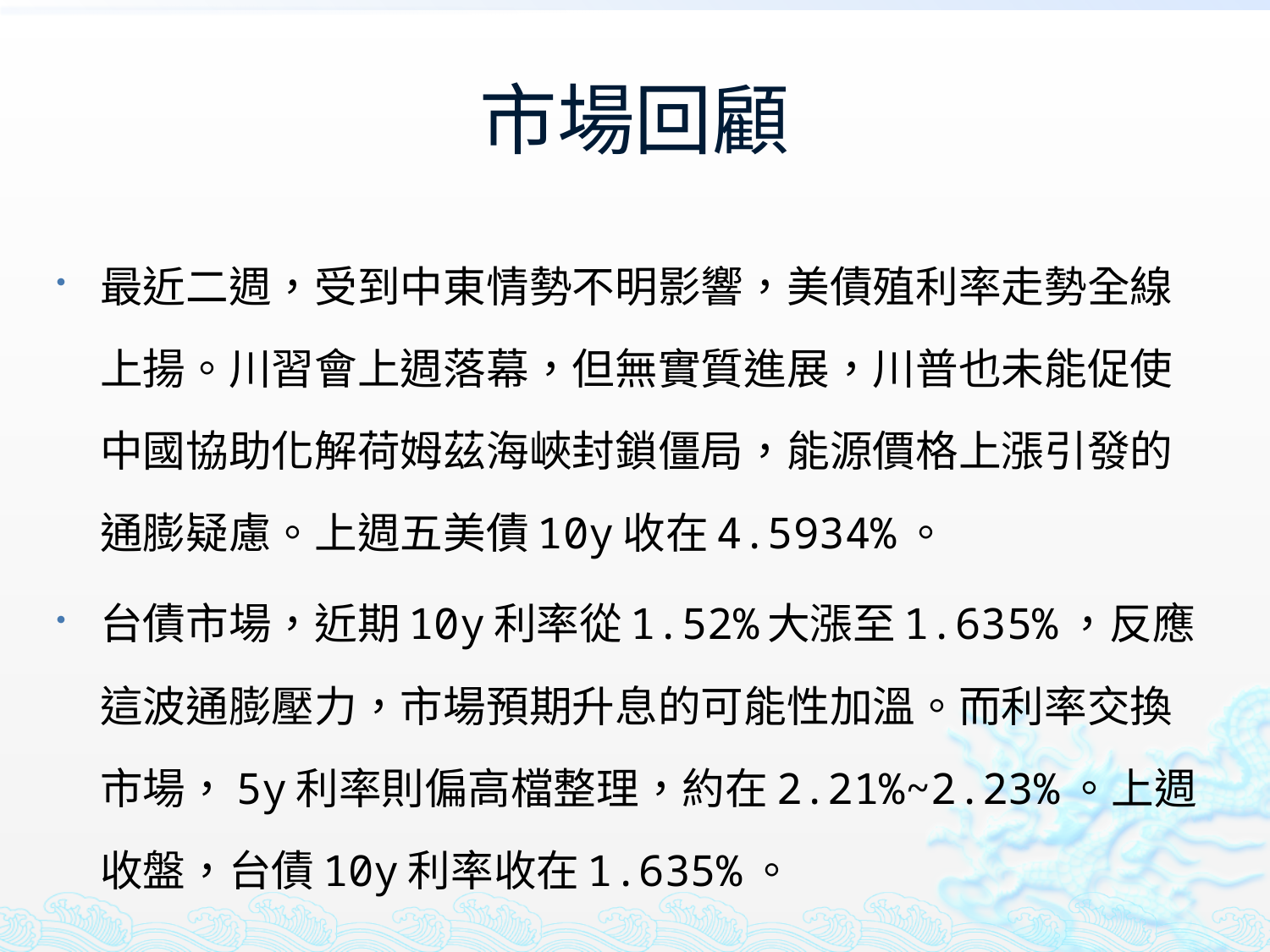

# 市場回顧
最近二週，受到中東情勢不明影響，美債殖利率走勢全線上揚。川習會上週落幕，但無實質進展，川普也未能促使中國協助化解荷姆茲海峽封鎖僵局，能源價格上漲引發的通膨疑慮。上週五美債10y收在4.5934%。
台債市場，近期10y利率從1.52%大漲至1.635%，反應這波通膨壓力，市場預期升息的可能性加溫。而利率交換市場，5y利率則偏高檔整理，約在2.21%~2.23%。上週收盤，台債10y利率收在1.635%。